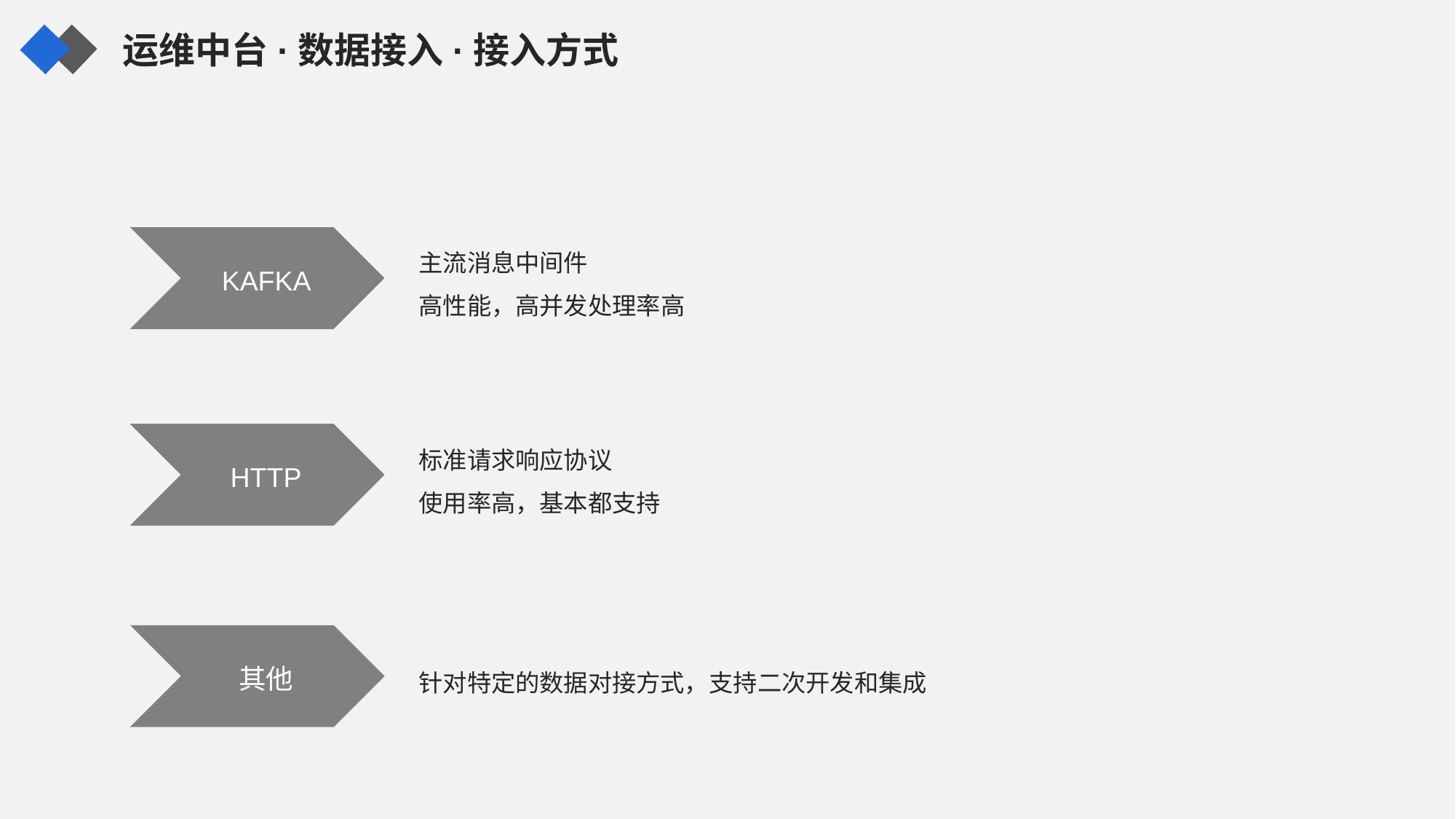

运维中台·数据接入·接入方式

主流消息中间件
高性能，高并发处理率高
KAFKA
标准请求响应协议
使用率高，基本都支持

HTTP
针对特定的数据对接方式，支持二次开发和集成

其他